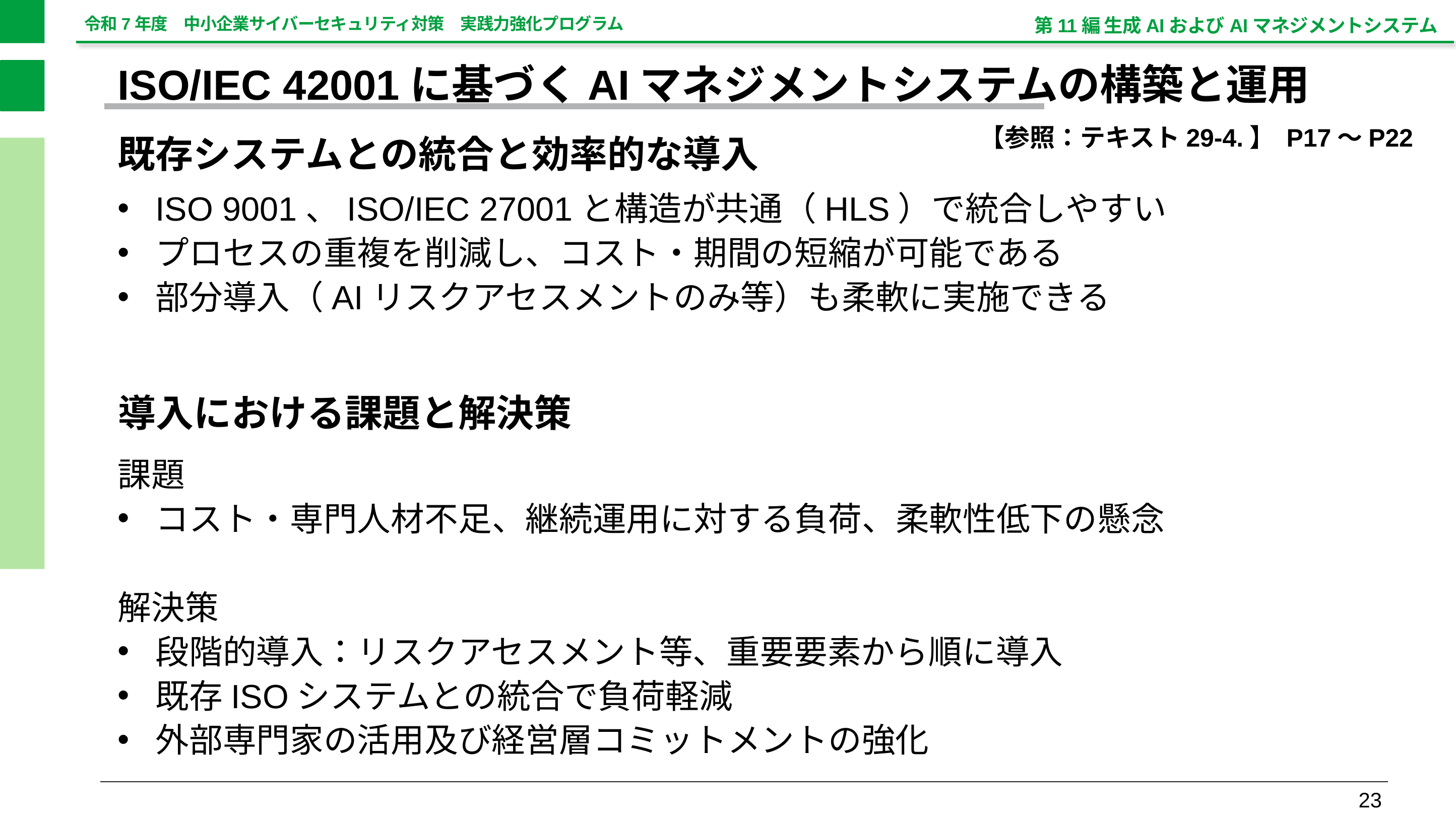

第11編 生成AIおよびAIマネジメントシステム
ISO/IEC 42001に基づくAIマネジメントシステムの構築と運用
【参照：テキスト29-4.】 P17～P22
既存システムとの統合と効率的な導入
ISO 9001、ISO/IEC 27001と構造が共通（HLS）で統合しやすい
プロセスの重複を削減し、コスト・期間の短縮が可能である
部分導入（AIリスクアセスメントのみ等）も柔軟に実施できる

課題
コスト・専門人材不足、継続運用に対する負荷、柔軟性低下の懸念

解決策
段階的導入：リスクアセスメント等、重要要素から順に導入
既存ISOシステムとの統合で負荷軽減
外部専門家の活用及び経営層コミットメントの強化

導入における課題と解決策